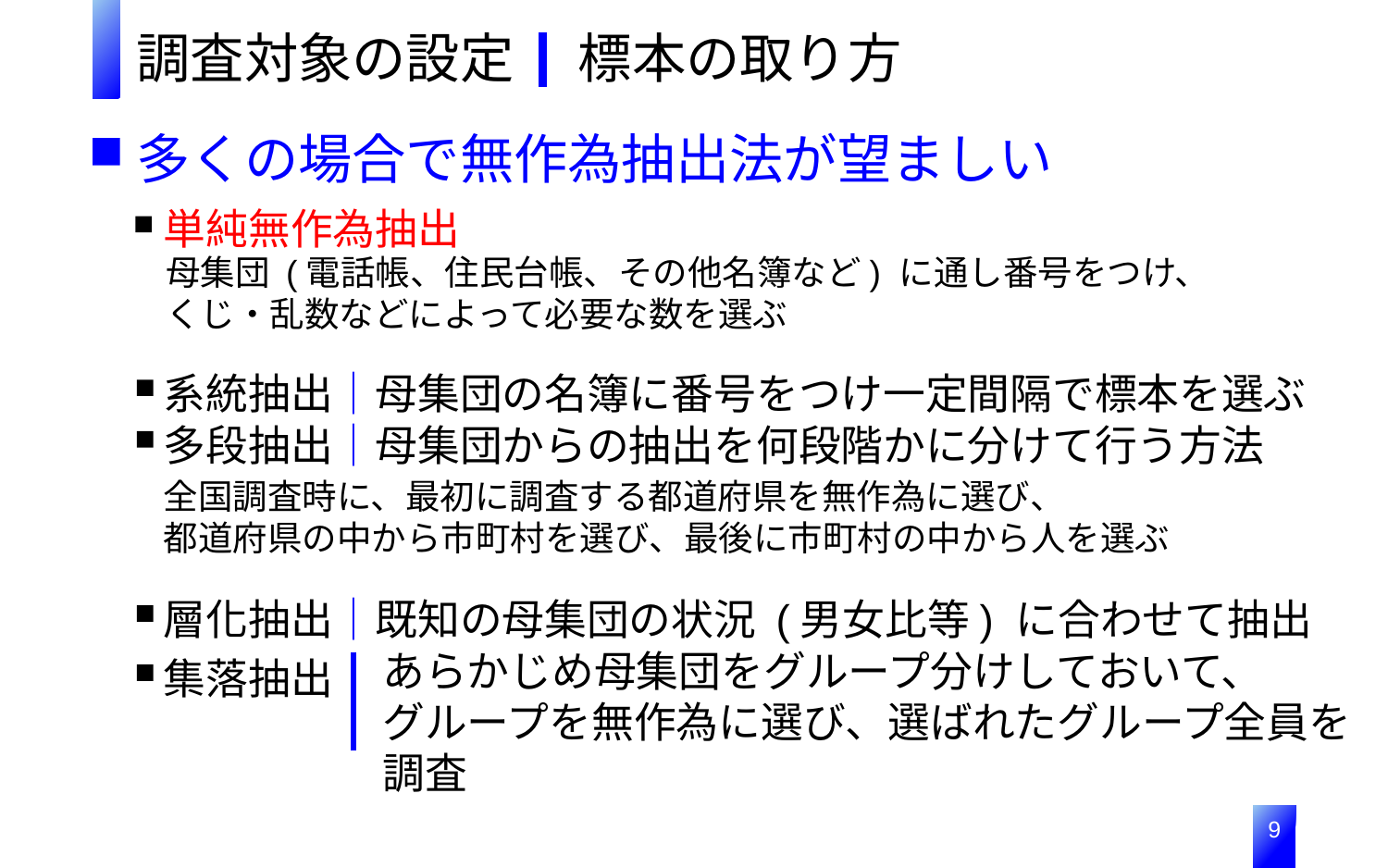

調査対象の設定
標本の取り方
多くの場合で無作為抽出法が望ましい

単純無作為抽出

母集団 (電話帳、住民台帳、その他名簿など) に通し番号をつけ、
くじ・乱数などによって必要な数を選ぶ
系統抽出｜母集団の名簿に番号をつけ一定間隔で標本を選ぶ

多段抽出｜母集団からの抽出を何段階かに分けて行う方法

全国調査時に、最初に調査する都道府県を無作為に選び、
都道府県の中から市町村を選び、最後に市町村の中から人を選ぶ
層化抽出｜既知の母集団の状況 (男女比等) に合わせて抽出

集落抽出
あらかじめ母集団をグループ分けしておいて、
グループを無作為に選び、選ばれたグループ全員を調査